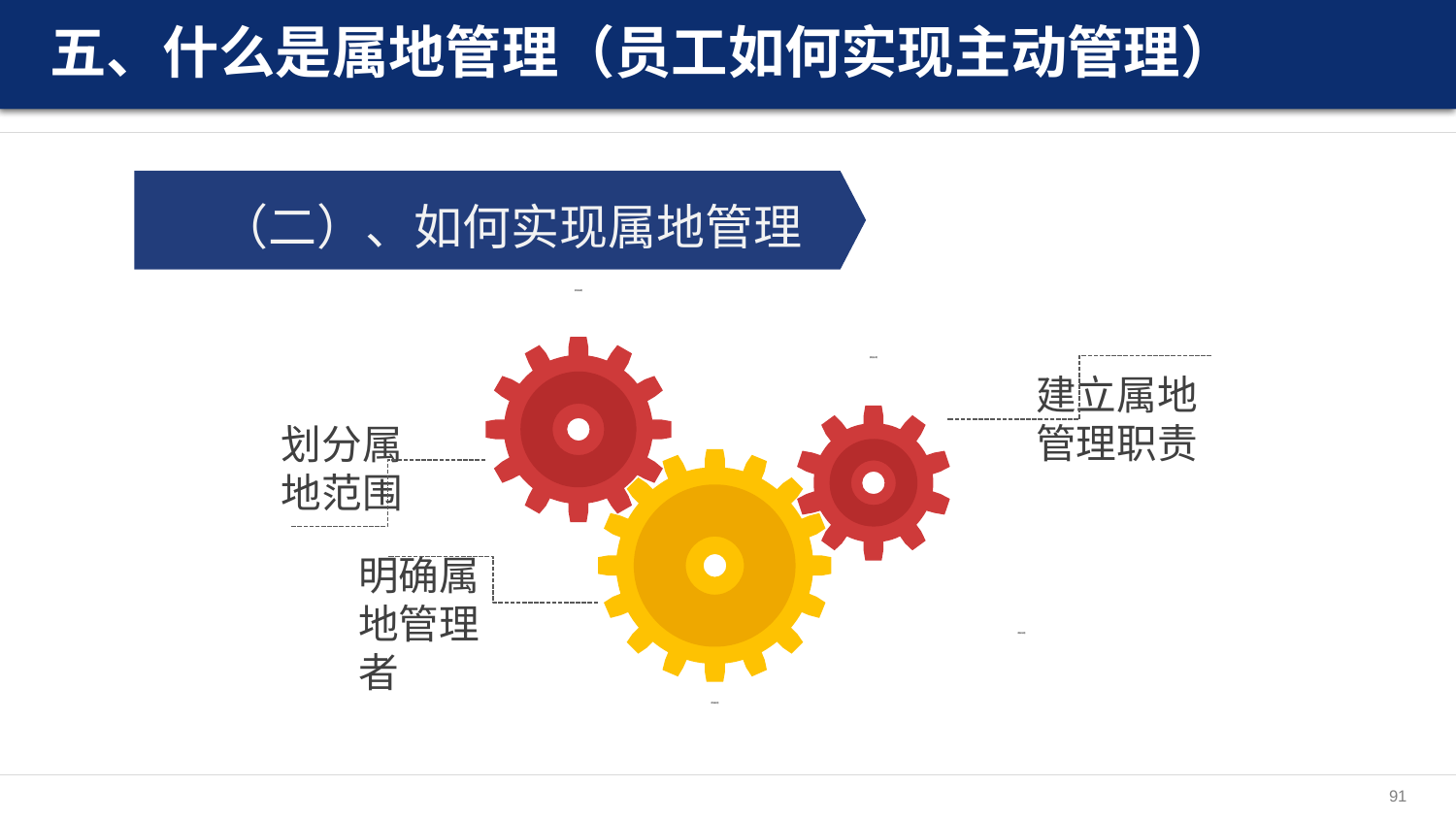

五、什么是属地管理（员工如何实现主动管理）
  （二）、如何实现属地管理
添加标题

建立属地管理职责
添加标题

划分属地范围

明确属地管理者
添加标题
添加标题
91